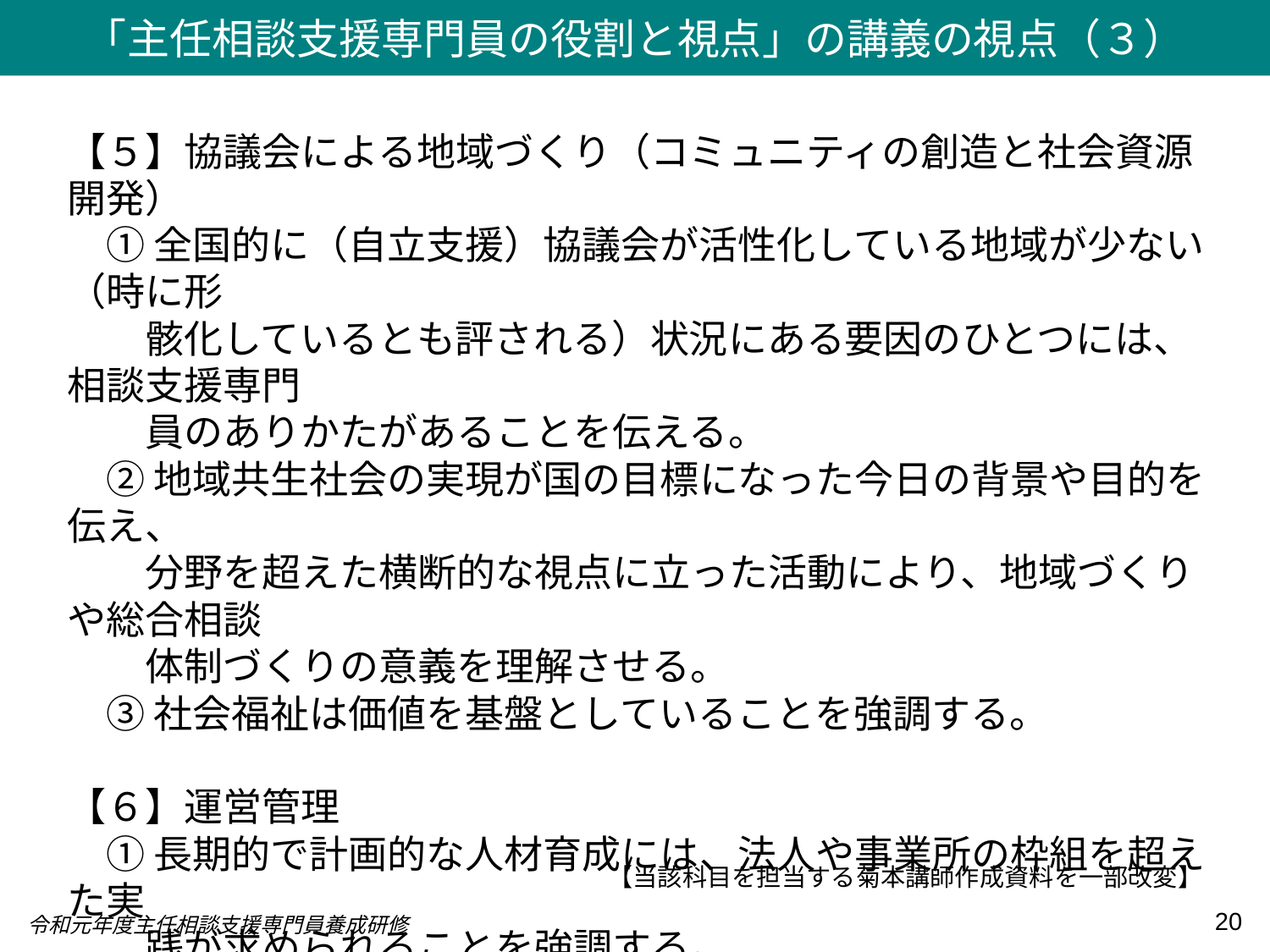

「主任相談支援専門員の役割と視点」の講義の視点（３）
【５】協議会による地域づくり（コミュニティの創造と社会資源開発）
　① 全国的に（自立支援）協議会が活性化している地域が少ない（時に形
　　骸化しているとも評される）状況にある要因のひとつには、相談支援専門
　　員のありかたがあることを伝える。
　② 地域共生社会の実現が国の目標になった今日の背景や目的を伝え、
　　分野を超えた横断的な視点に立った活動により、地域づくりや総合相談
　　体制づくりの意義を理解させる。
　③ 社会福祉は価値を基盤としていることを強調する。

【６】運営管理
　① 長期的で計画的な人材育成には、法人や事業所の枠組を超えた実
　　践が求められることを強調する。
　② 自治体の策定する計画にあるような、地域社会から期待される責務に
　　応えるための専門職として、事業所運営とは何かを問いかける。
【当該科目を担当する菊本講師作成資料を一部改変】
20
令和元年度主任相談支援専門員養成研修